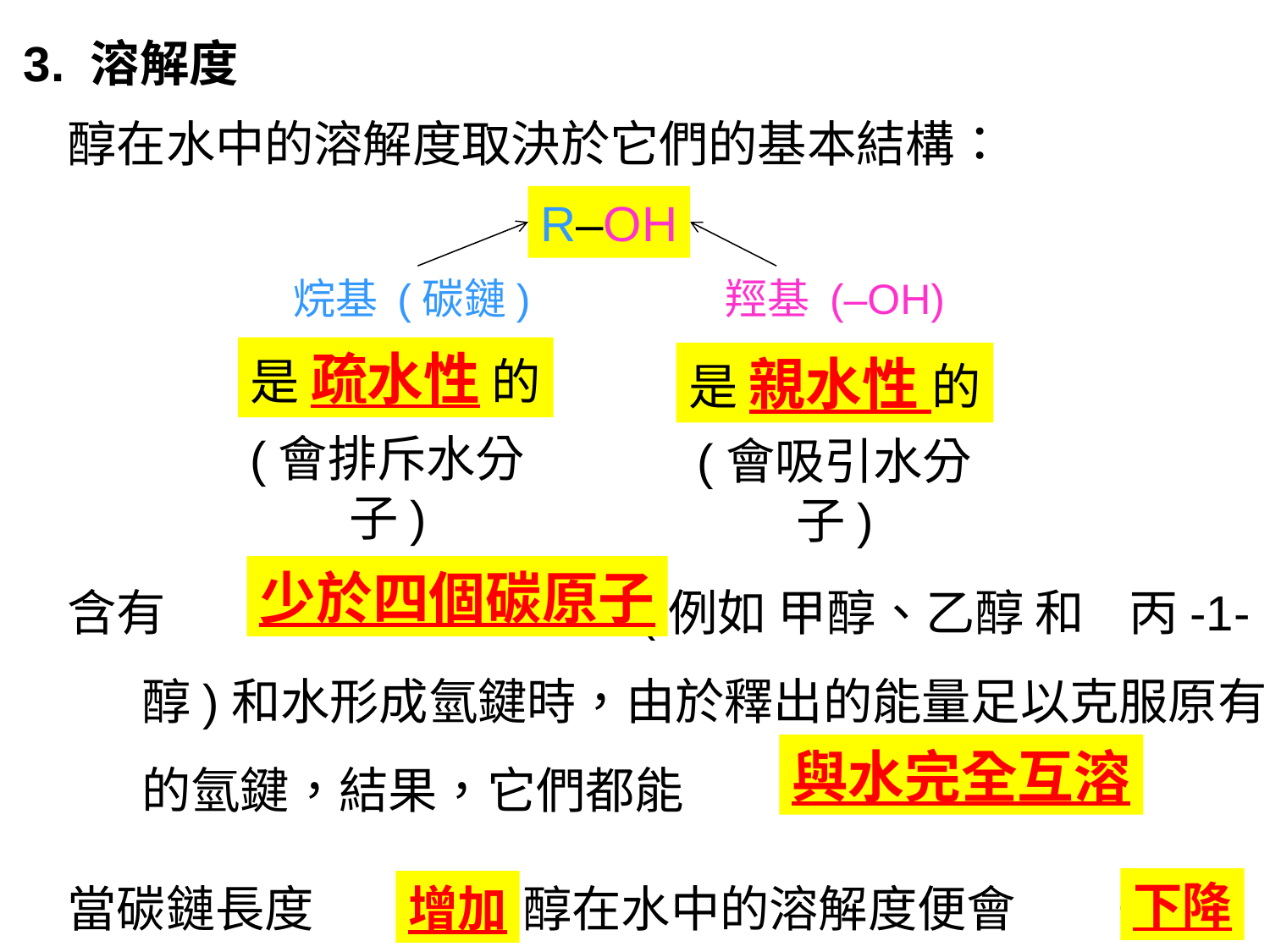

3. 溶解度
醇在水中的溶解度取決於它們的基本結構：
R–OH
烷基 (碳鏈)
羥基 (–OH)
是 疏水性 的
是 親水性 的
(會排斥水分子)
(會吸引水分子)
含有                                的醇 (例如 甲醇、乙醇 和    丙-1-醇)和水形成氫鍵時，由於釋出的能量足以克服原有的氫鍵，結果，它們都能                          。
少於四個碳原子
與水完全互溶
下降
當碳鏈長度          時，醇在水中的溶解度便會        。
增加